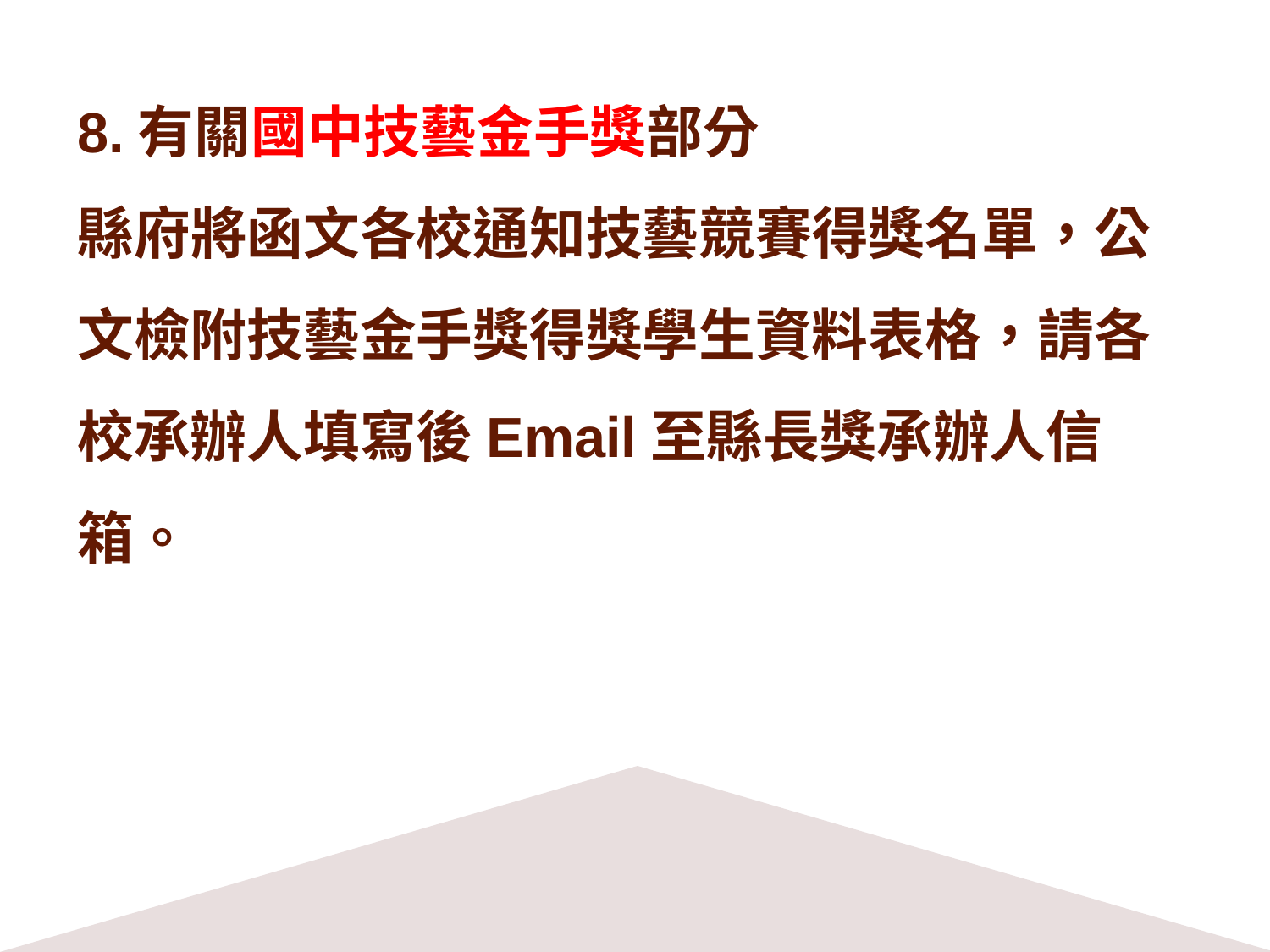

8.有關國中技藝金手獎部分
縣府將函文各校通知技藝競賽得獎名單，公文檢附技藝金手獎得獎學生資料表格，請各校承辦人填寫後Email至縣長獎承辦人信箱。